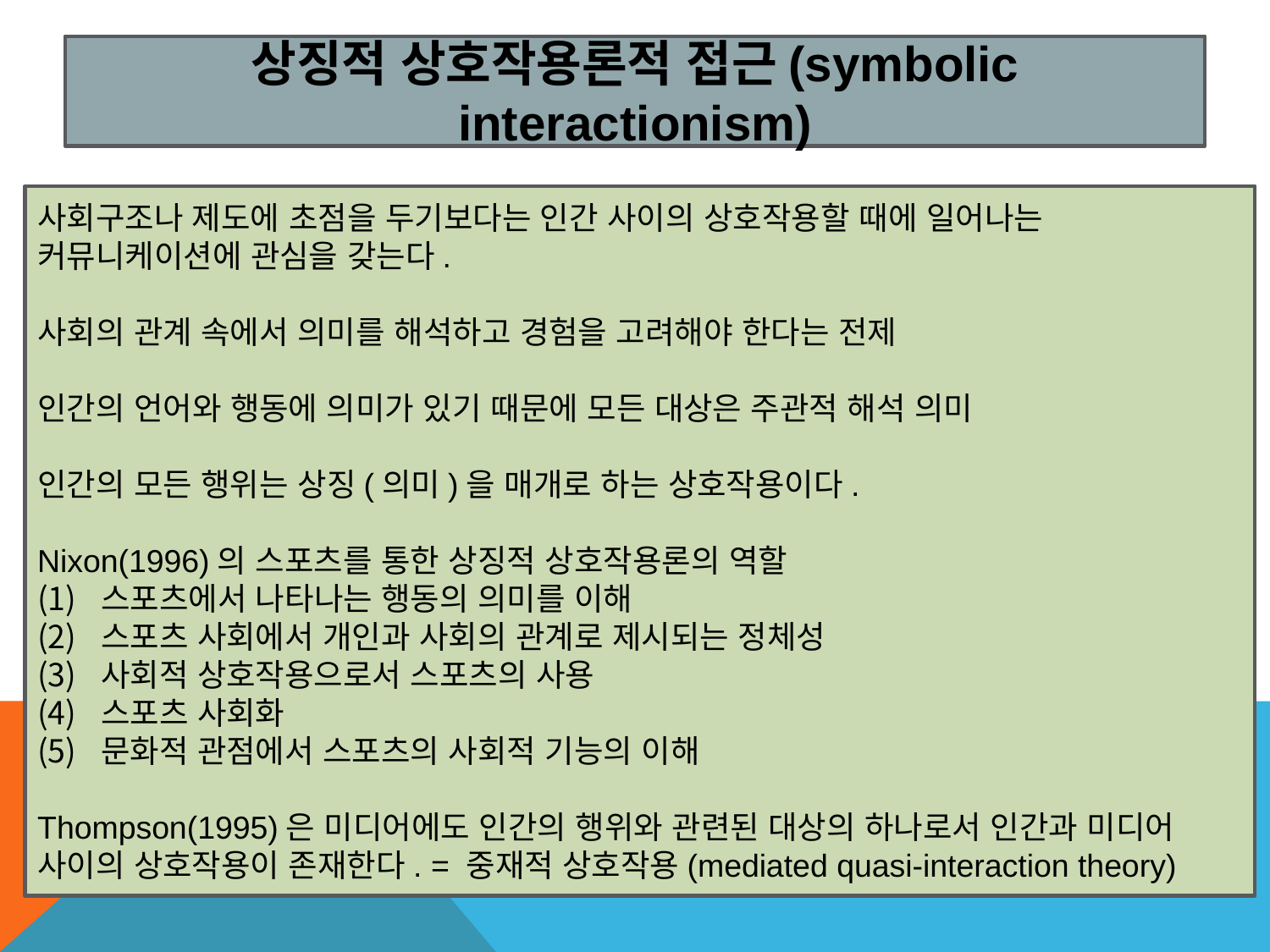

상징적 상호작용론적 접근(symbolic interactionism)
사회구조나 제도에 초점을 두기보다는 인간 사이의 상호작용할 때에 일어나는 커뮤니케이션에 관심을 갖는다.

사회의 관계 속에서 의미를 해석하고 경험을 고려해야 한다는 전제

인간의 언어와 행동에 의미가 있기 때문에 모든 대상은 주관적 해석 의미

인간의 모든 행위는 상징(의미)을 매개로 하는 상호작용이다.

Nixon(1996)의 스포츠를 통한 상징적 상호작용론의 역할
스포츠에서 나타나는 행동의 의미를 이해
스포츠 사회에서 개인과 사회의 관계로 제시되는 정체성
사회적 상호작용으로서 스포츠의 사용
스포츠 사회화
문화적 관점에서 스포츠의 사회적 기능의 이해

Thompson(1995)은 미디어에도 인간의 행위와 관련된 대상의 하나로서 인간과 미디어 사이의 상호작용이 존재한다. = 중재적 상호작용(mediated quasi-interaction theory)